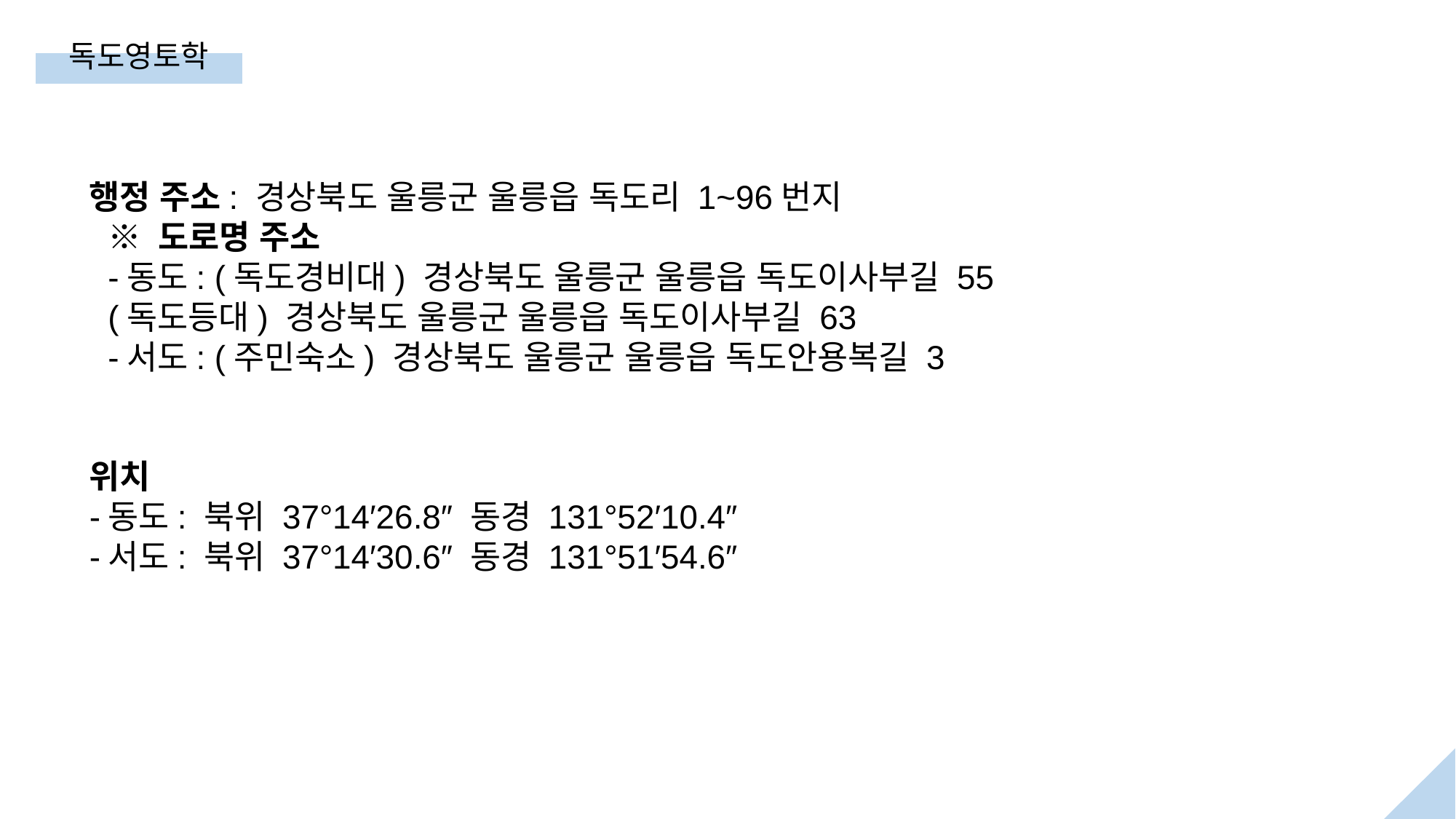

독도영토학

행정 주소: 경상북도 울릉군 울릉읍 독도리 1~96번지
  ※ 도로명 주소
  -동도: (독도경비대) 경상북도 울릉군 울릉읍 독도이사부길 55
  (독도등대) 경상북도 울릉군 울릉읍 독도이사부길 63
  -서도: (주민숙소) 경상북도 울릉군 울릉읍 독도안용복길 3

위치
-동도: 북위 37°14′26.8″ 동경 131°52′10.4″
-서도: 북위 37°14′30.6″ 동경 131°51′54.6″